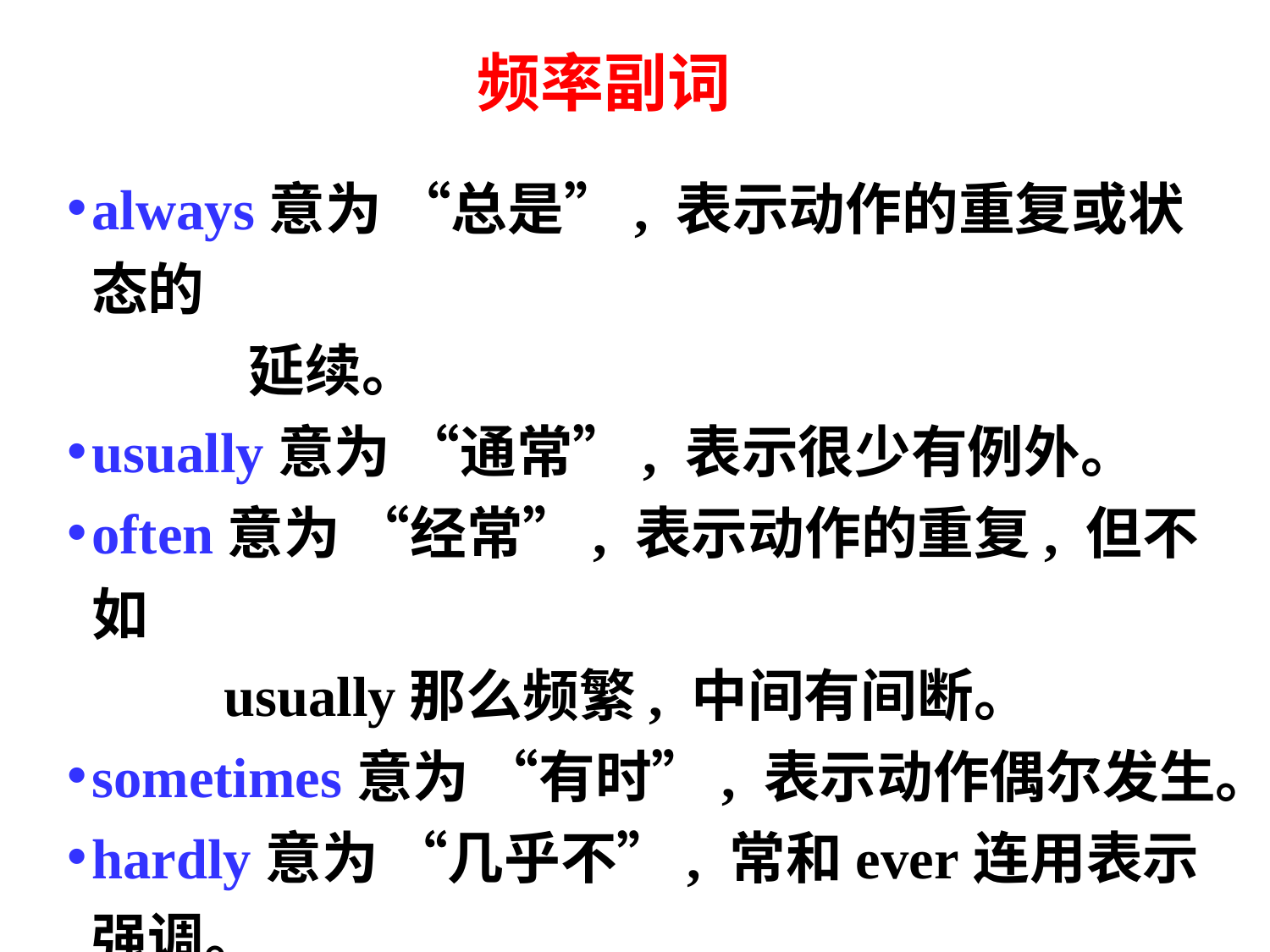

频率副词
always意为 “总是”, 表示动作的重复或状态的
             延续。
usually意为 “通常”, 表示很少有例外。
often意为 “经常”, 表示动作的重复, 但不如
           usually那么频繁, 中间有间断。
sometimes意为 “有时”, 表示动作偶尔发生。
hardly意为 “几乎不”, 常和ever连用表示强调。
never意为 “从未”。